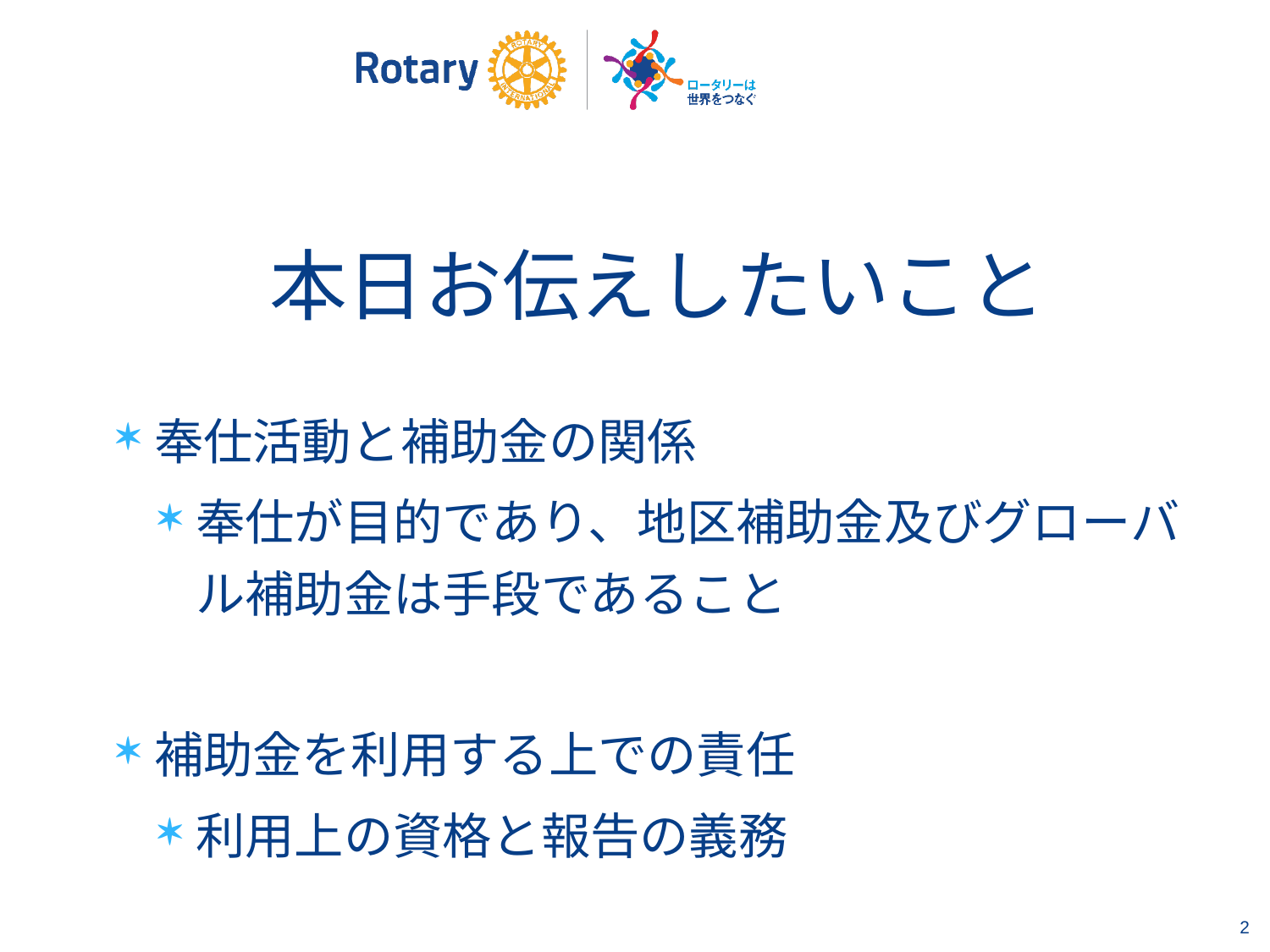

本日お伝えしたいこと
奉仕活動と補助金の関係
奉仕が目的であり、地区補助金及びグローバル補助金は手段であること

補助金を利用する上での責任
利用上の資格と報告の義務
2